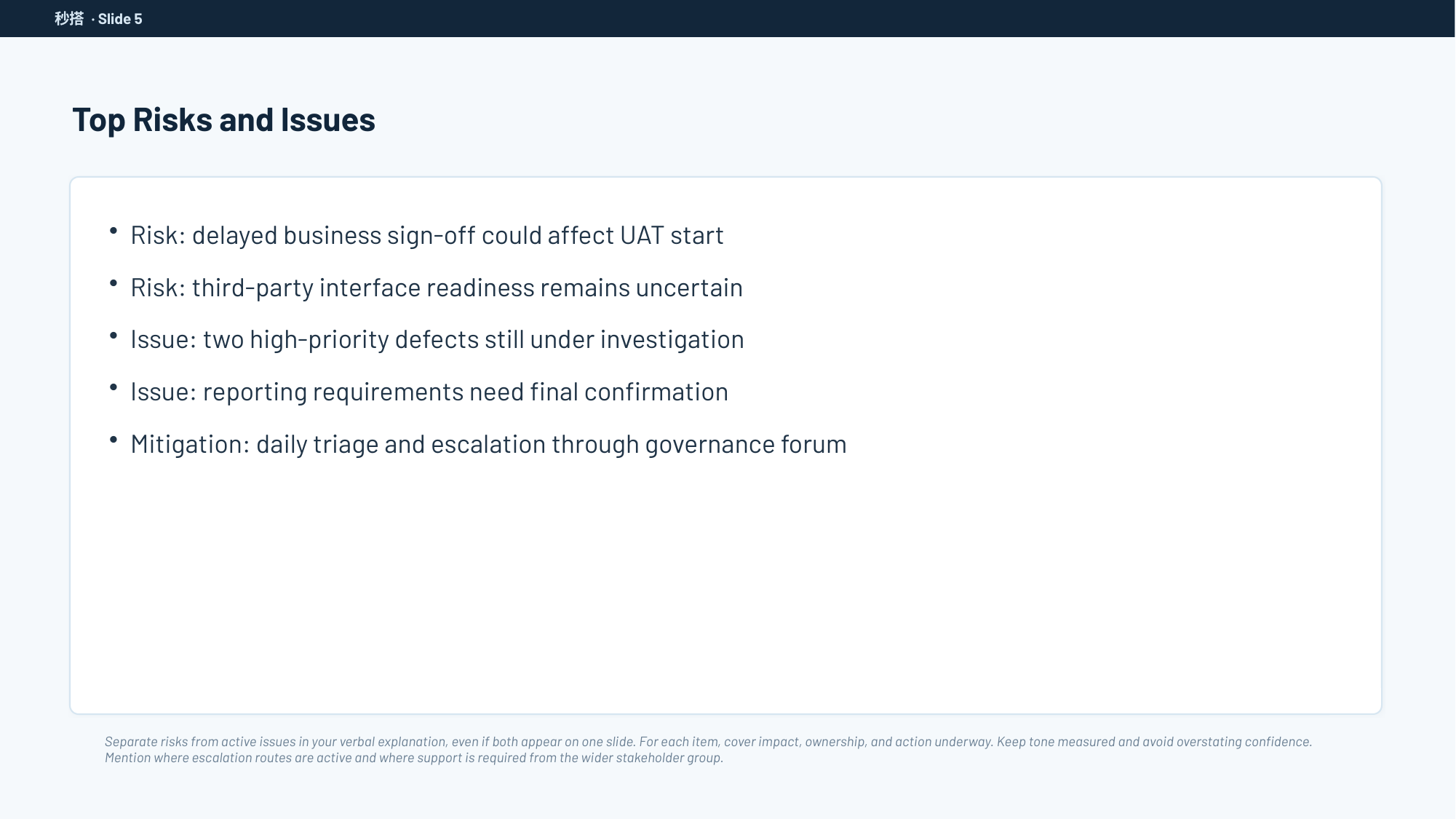

秒搭 · Slide 5
Top Risks and Issues

Risk: delayed business sign-off could affect UAT start
Risk: third-party interface readiness remains uncertain
Issue: two high-priority defects still under investigation
Issue: reporting requirements need final confirmation
Mitigation: daily triage and escalation through governance forum
Separate risks from active issues in your verbal explanation, even if both appear on one slide. For each item, cover impact, ownership, and action underway. Keep tone measured and avoid overstating confidence. Mention where escalation routes are active and where support is required from the wider stakeholder group.